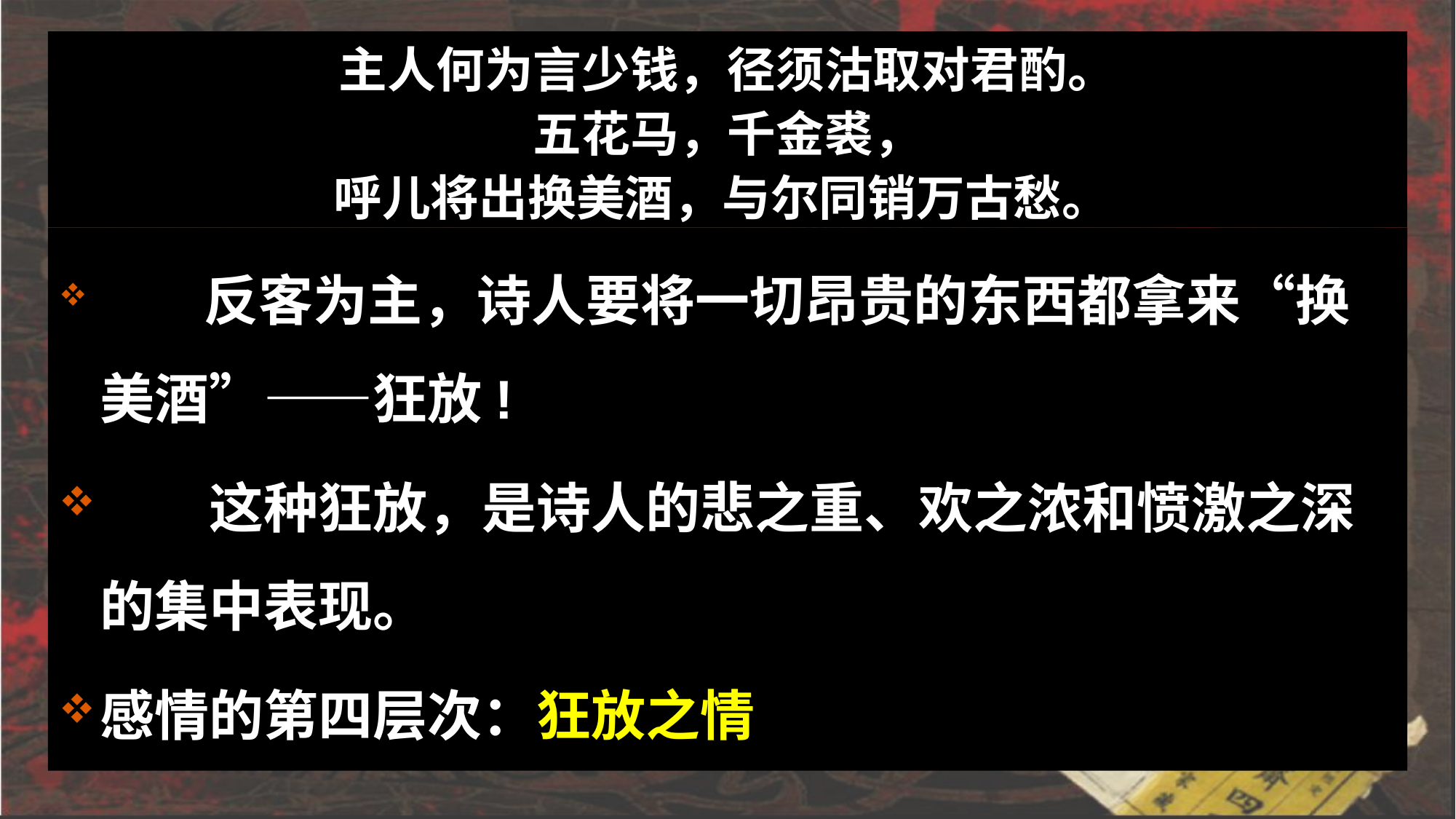

# 主人何为言少钱，径须沽取对君酌。 五花马，千金裘， 呼儿将出换美酒，与尔同销万古愁。
 　　反客为主，诗人要将一切昂贵的东西都拿来“换美酒”——狂放!
　　这种狂放，是诗人的悲之重、欢之浓和愤激之深的集中表现。
感情的第四层次：狂放之情